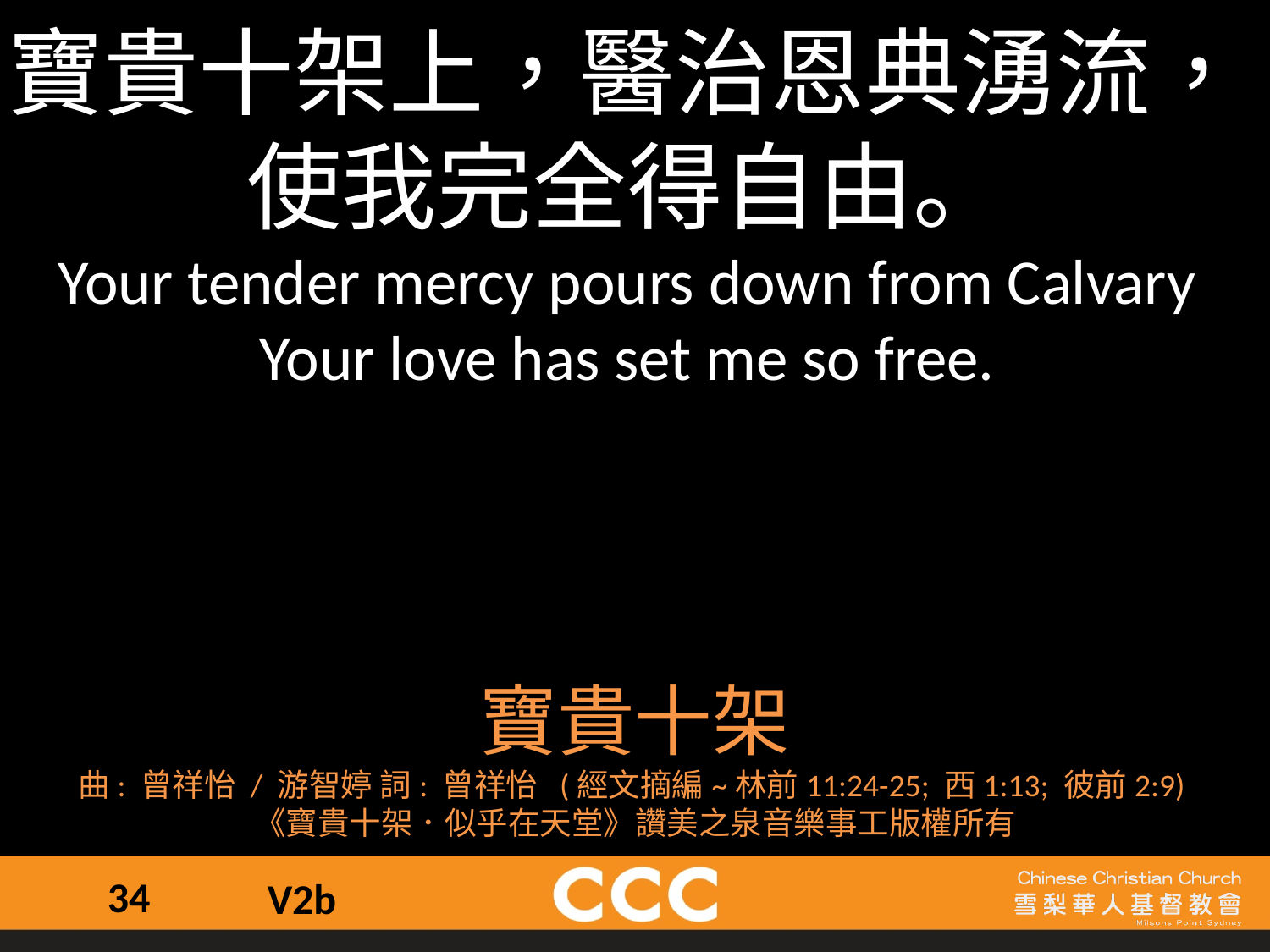

寶貴十架上，醫治恩典湧流，
使我完全得自由。
Your tender mercy pours down from Calvary
Your love has set me so free.
寶貴十架
曲: 曾祥怡 / 游智婷 詞: 曾祥怡  (經文摘編~林前11:24-25; 西1:13; 彼前2:9)
《寶貴十架．似乎在天堂》讚美之泉音樂事工版權所有

34
V2b